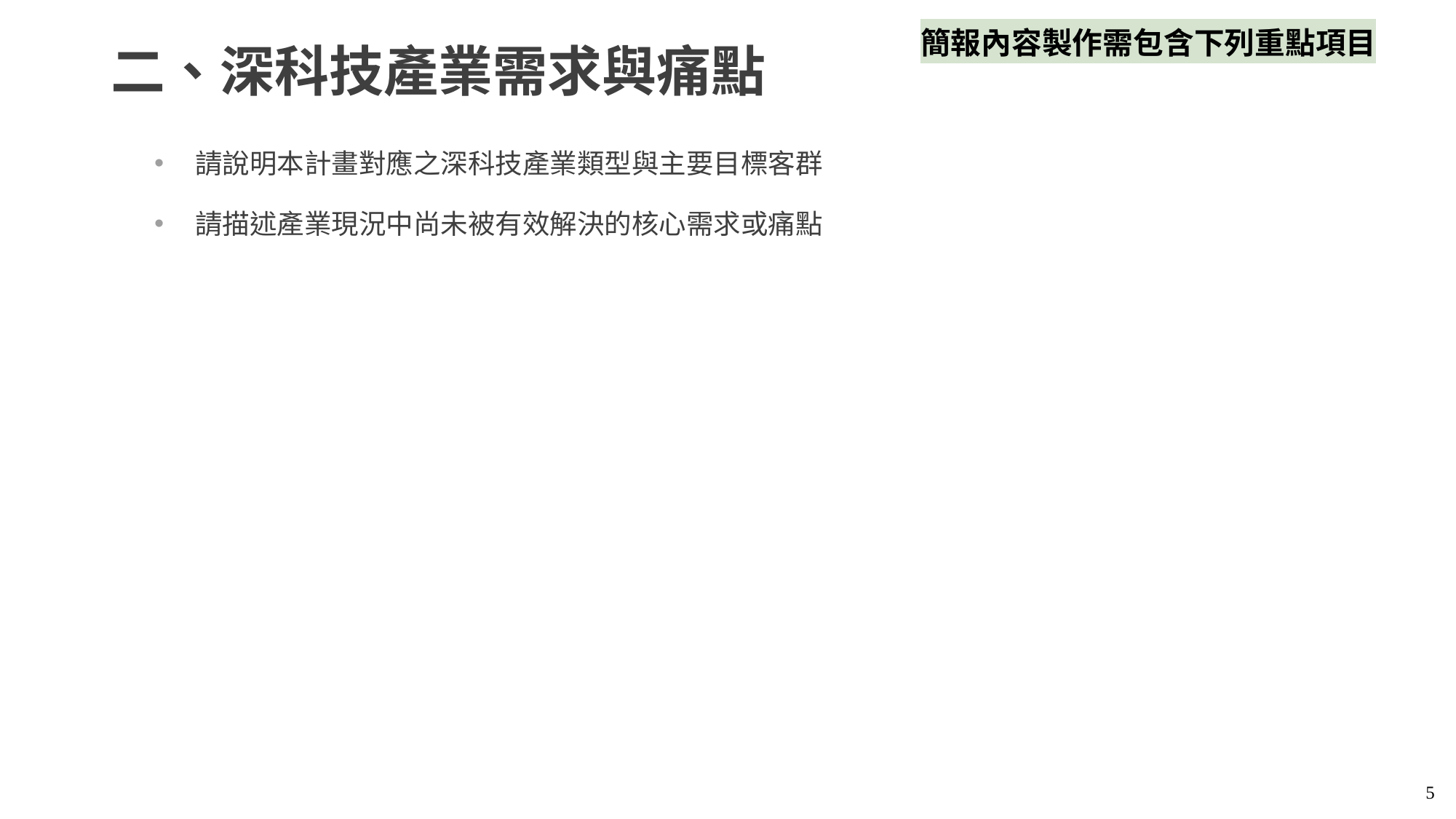

簡報內容製作需包含下列重點項目
# 二、深科技產業需求與痛點
請說明本計畫對應之深科技產業類型與主要目標客群
請描述產業現況中尚未被有效解決的核心需求或痛點
5